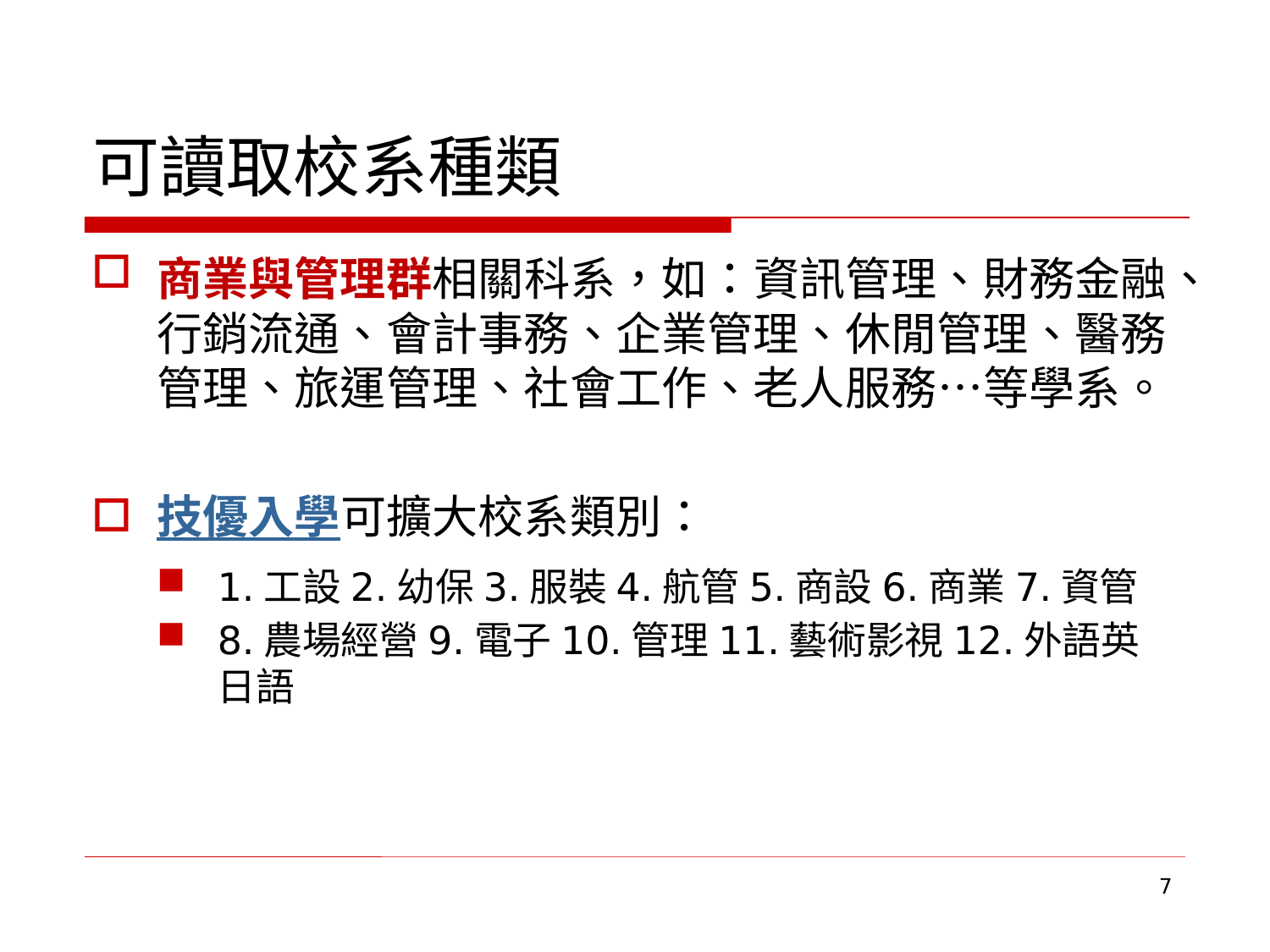

# 可讀取校系種類
商業與管理群相關科系，如：資訊管理、財務金融、行銷流通、會計事務、企業管理、休閒管理、醫務管理、旅運管理、社會工作、老人服務…等學系。

技優入學可擴大校系類別：
1.工設2.幼保3.服裝4.航管5.商設6.商業7.資管
8.農場經營9.電子10.管理11.藝術影視12.外語英日語

7